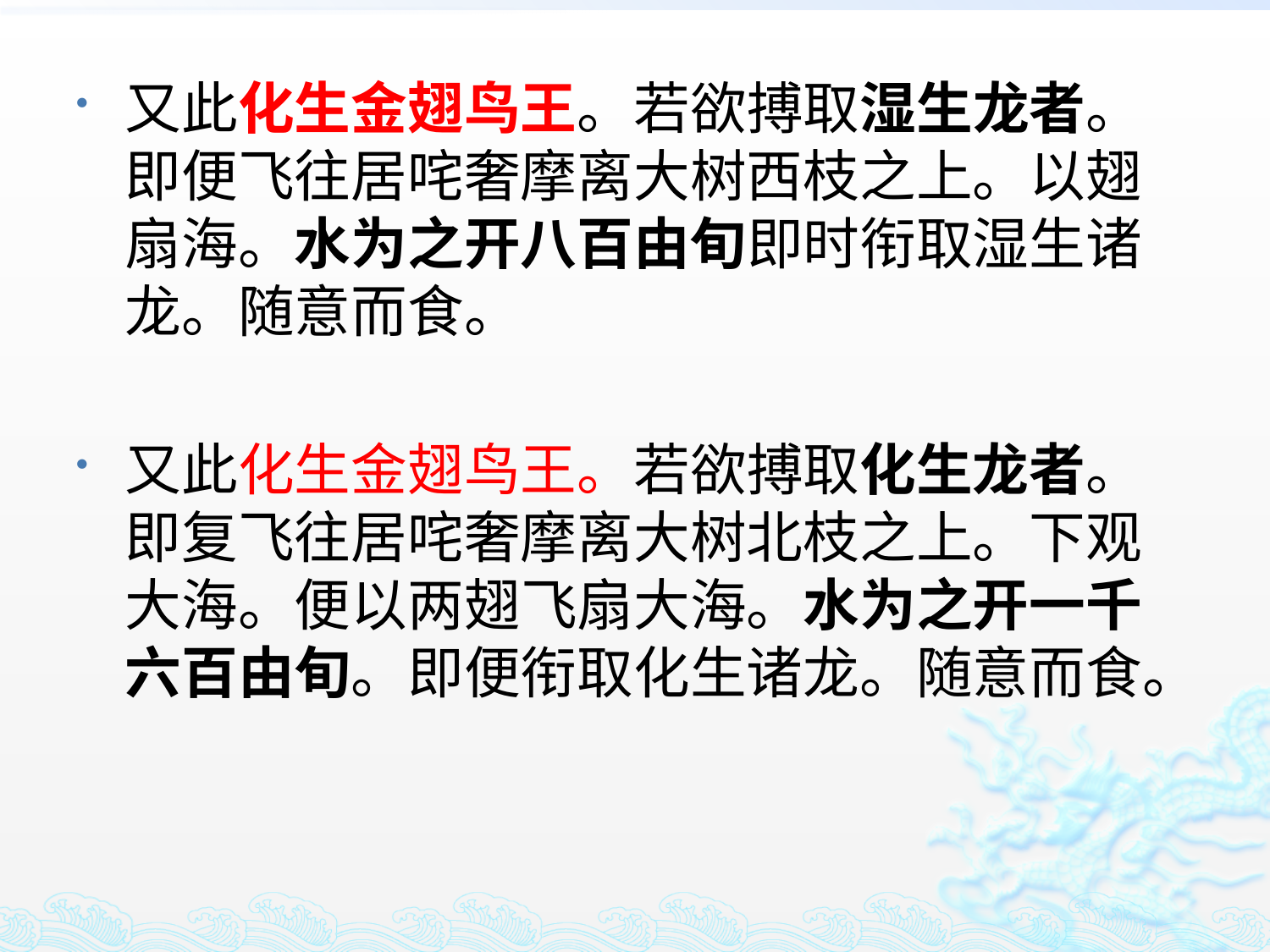

又此化生金翅鸟王。若欲搏取湿生龙者。即便飞往居咤奢摩离大树西枝之上。以翅扇海。水为之开八百由旬即时衔取湿生诸龙。随意而食。

又此化生金翅鸟王。若欲搏取化生龙者。即复飞往居咤奢摩离大树北枝之上。下观大海。便以两翅飞扇大海。水为之开一千六百由旬。即便衔取化生诸龙。随意而食。